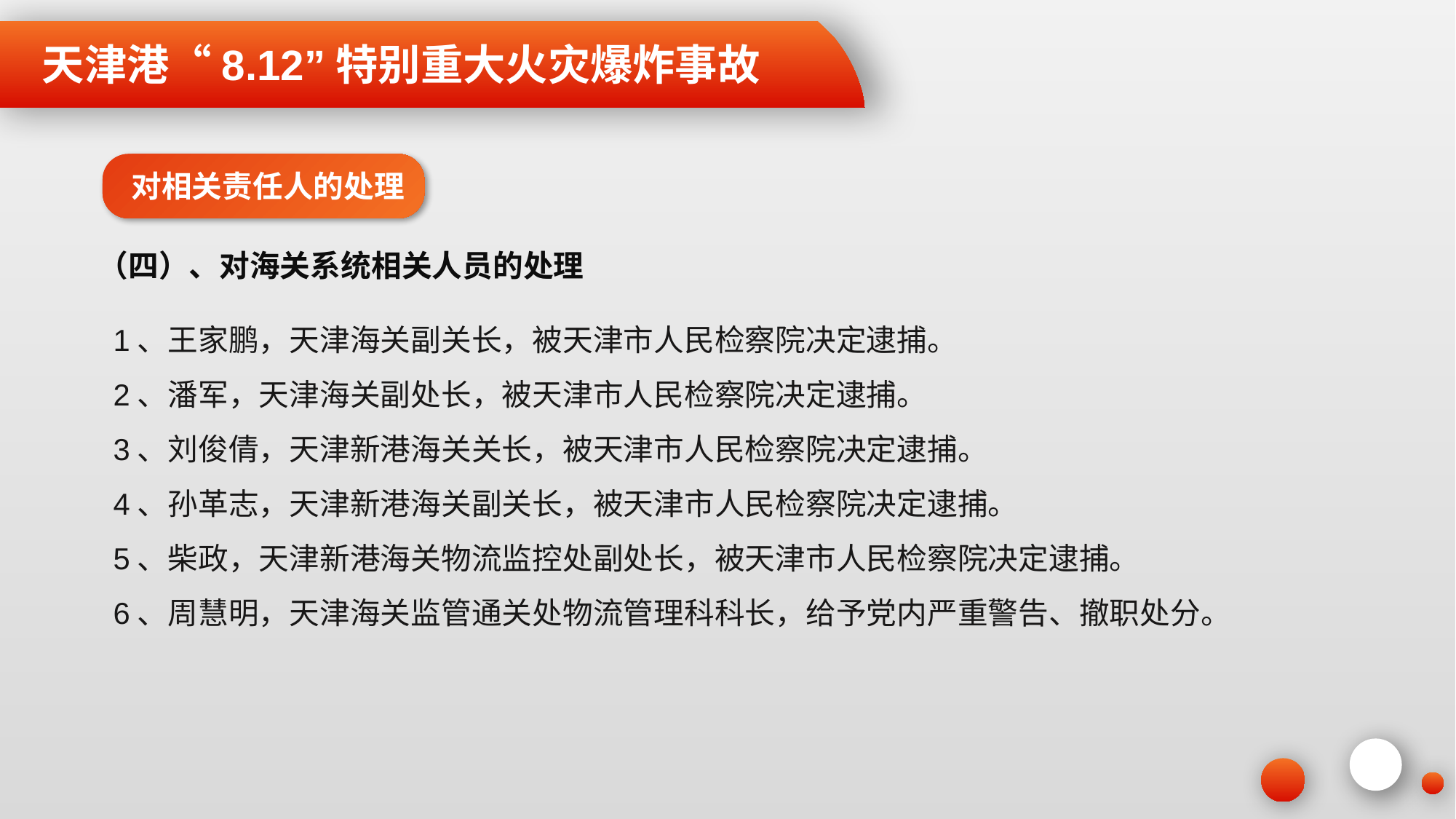

天津港“8.12”特别重大火灾爆炸事故

对相关责任人的处理
（四）、对海关系统相关人员的处理
1、王家鹏，天津海关副关长，被天津市人民检察院决定逮捕。
2、潘军，天津海关副处长，被天津市人民检察院决定逮捕。
3、刘俊倩，天津新港海关关长，被天津市人民检察院决定逮捕。
4、孙革志，天津新港海关副关长，被天津市人民检察院决定逮捕。
5、柴政，天津新港海关物流监控处副处长，被天津市人民检察院决定逮捕。
6、周慧明，天津海关监管通关处物流管理科科长，给予党内严重警告、撤职处分。